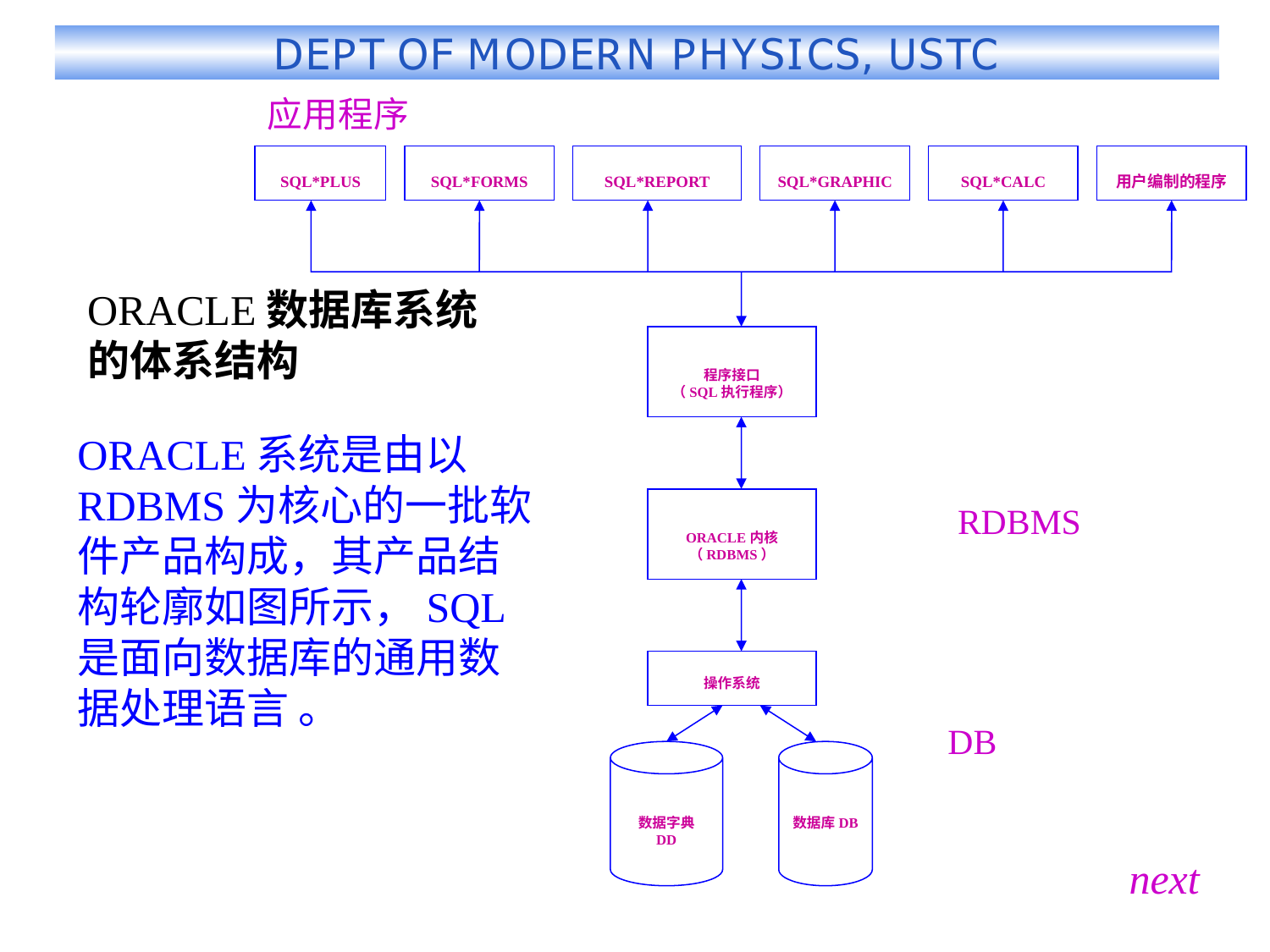

应用程序

SQL*PLUS

SQL*FORMS

SQL*REPORT

SQL*GRAPHIC

SQL*CALC

用户编制的程序

程序接口
（SQL执行程序）

ORACLE内核
（RDBMS）

操作系统

数据字典
DD

数据库DB
ORACLE数据库系统的体系结构
ORACLE系统是由以RDBMS为核心的一批软件产品构成，其产品结构轮廓如图所示，SQL是面向数据库的通用数据处理语言 。

RDBMS
DB
next